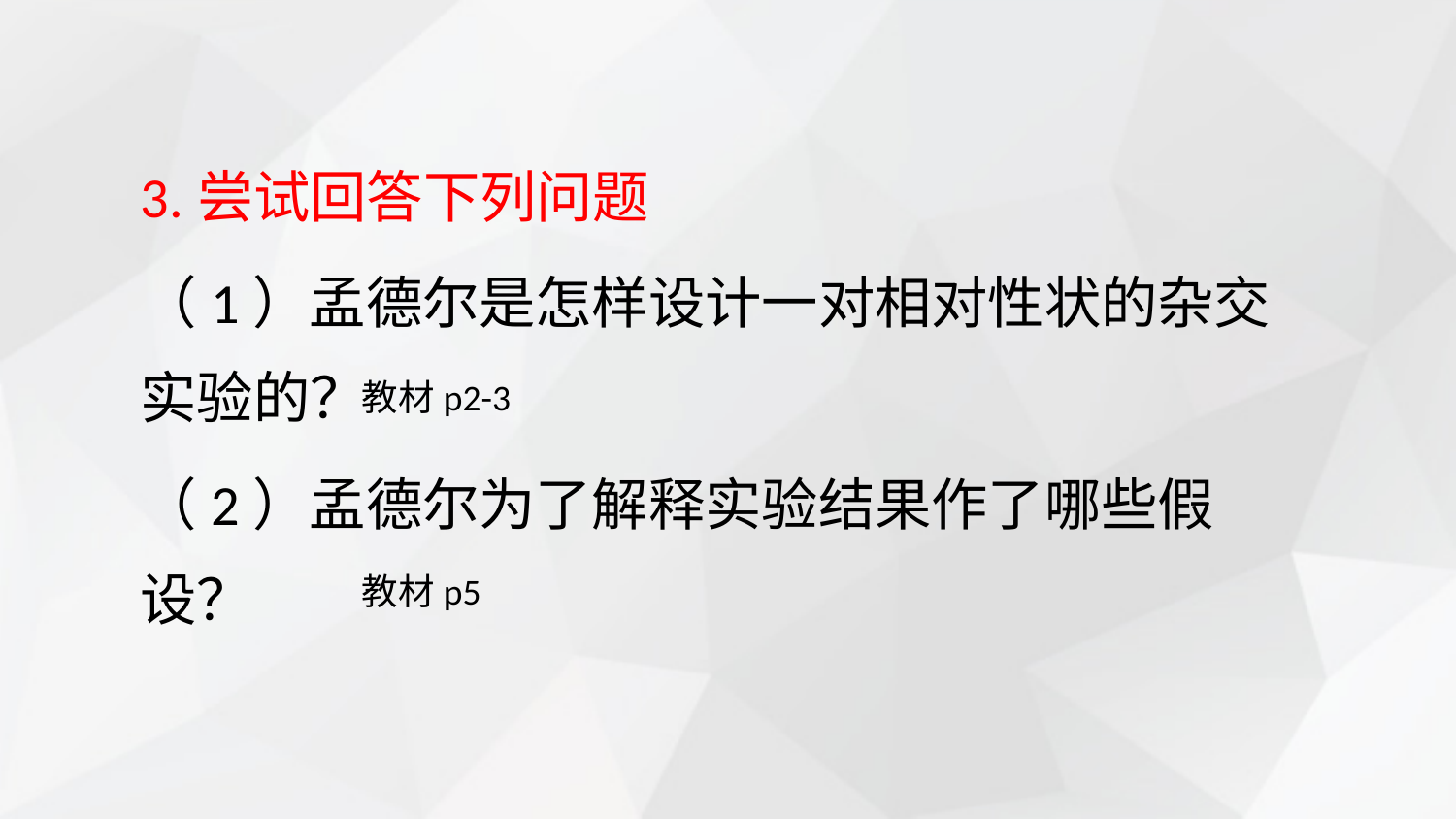

3.尝试回答下列问题
（1）孟德尔是怎样设计一对相对性状的杂交实验的？
（2）孟德尔为了解释实验结果作了哪些假设？
教材p2-3
教材p5